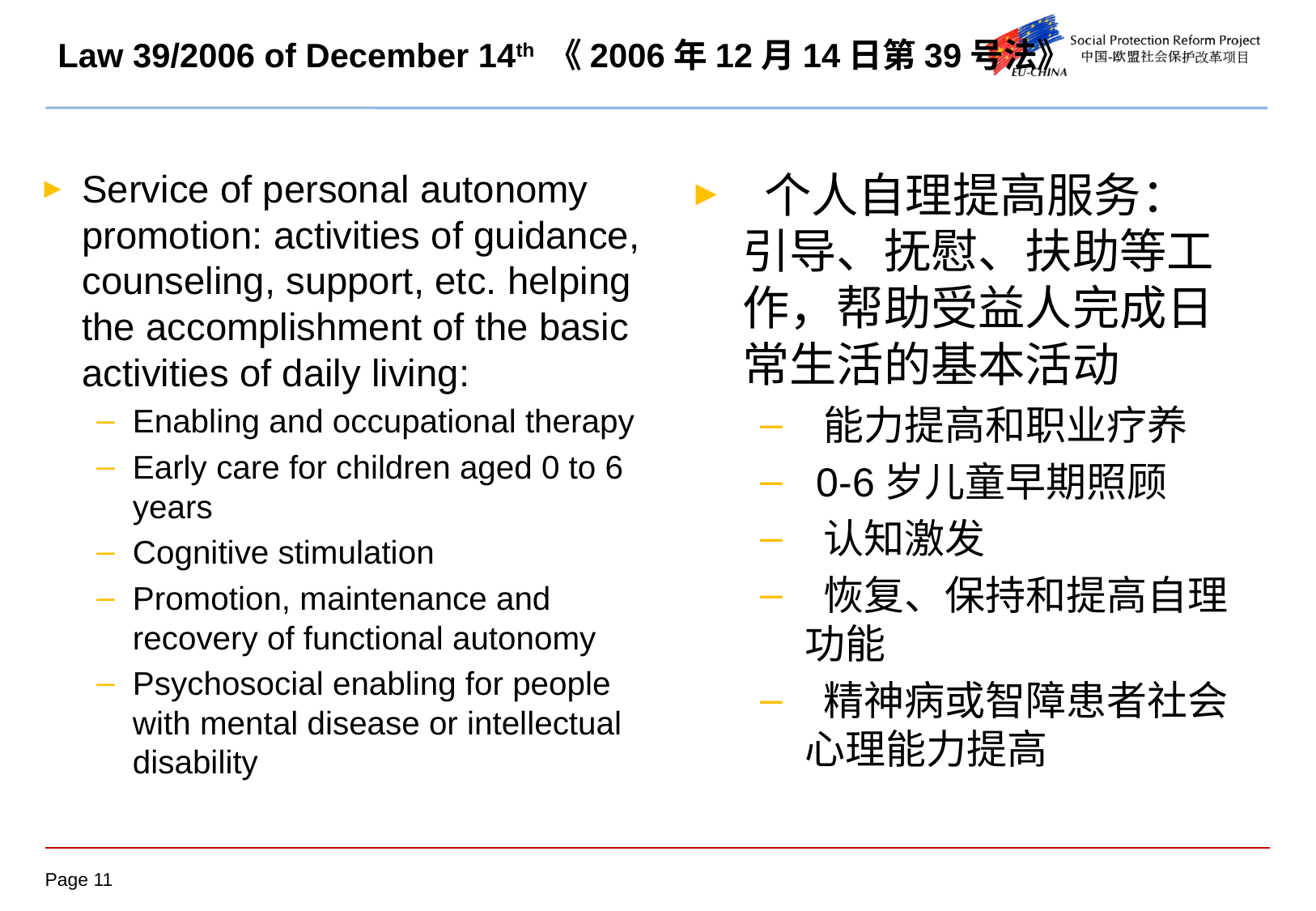

# Law 39/2006 of December 14th 《2006年12月14日第39号法》
Service of personal autonomy promotion: activities of guidance, counseling, support, etc. helping the accomplishment of the basic activities of daily living:
Enabling and occupational therapy
Early care for children aged 0 to 6 years
Cognitive stimulation
Promotion, maintenance and recovery of functional autonomy
Psychosocial enabling for people with mental disease or intellectual disability
 个人自理提高服务：引导、抚慰、扶助等工作，帮助受益人完成日常生活的基本活动
 能力提高和职业疗养
 0-6岁儿童早期照顾
 认知激发
 恢复、保持和提高自理功能
 精神病或智障患者社会心理能力提高